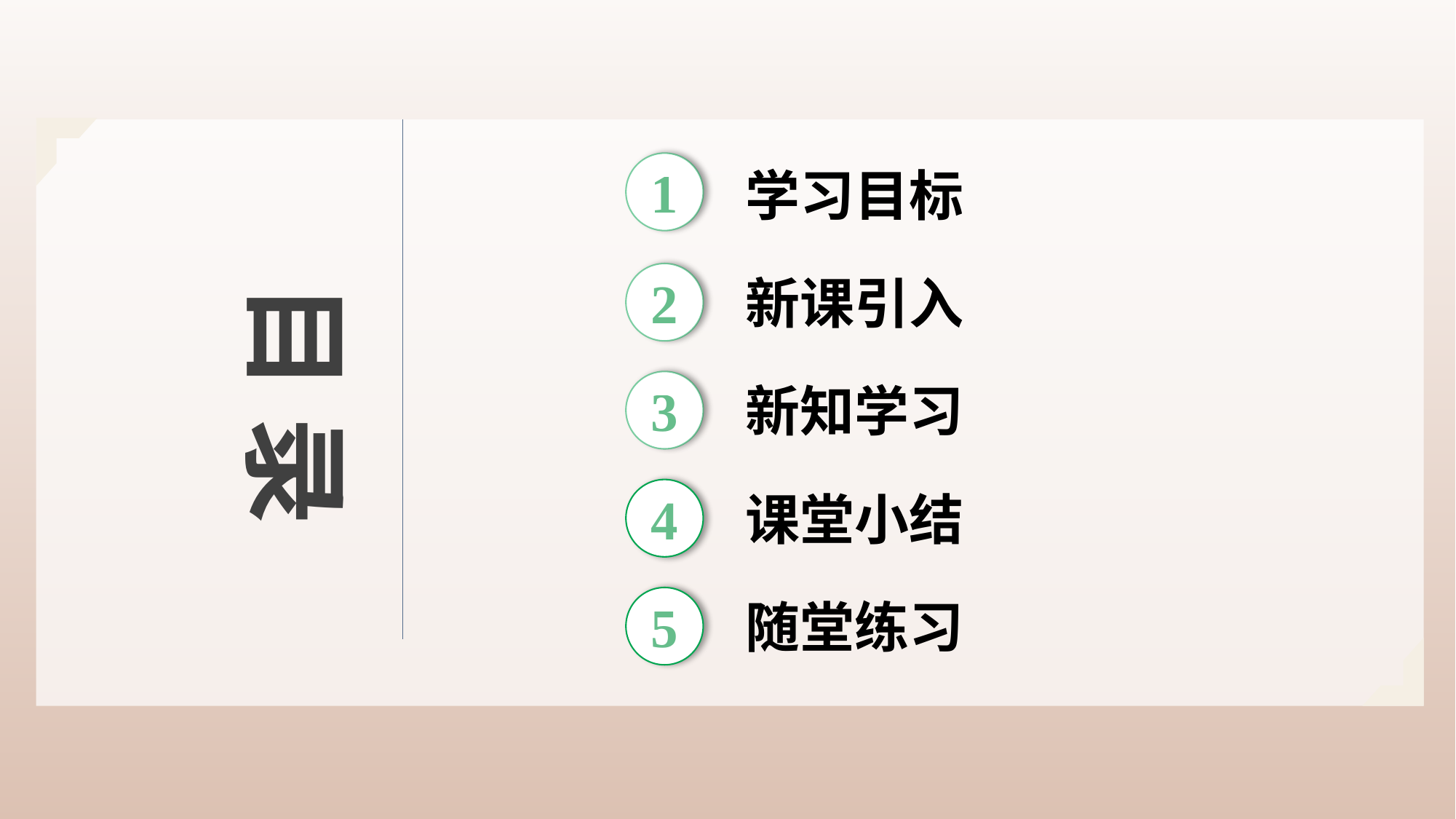

目 录

1
学习目标

2
新课引入

3
新知学习

4
课堂小结

5
随堂练习